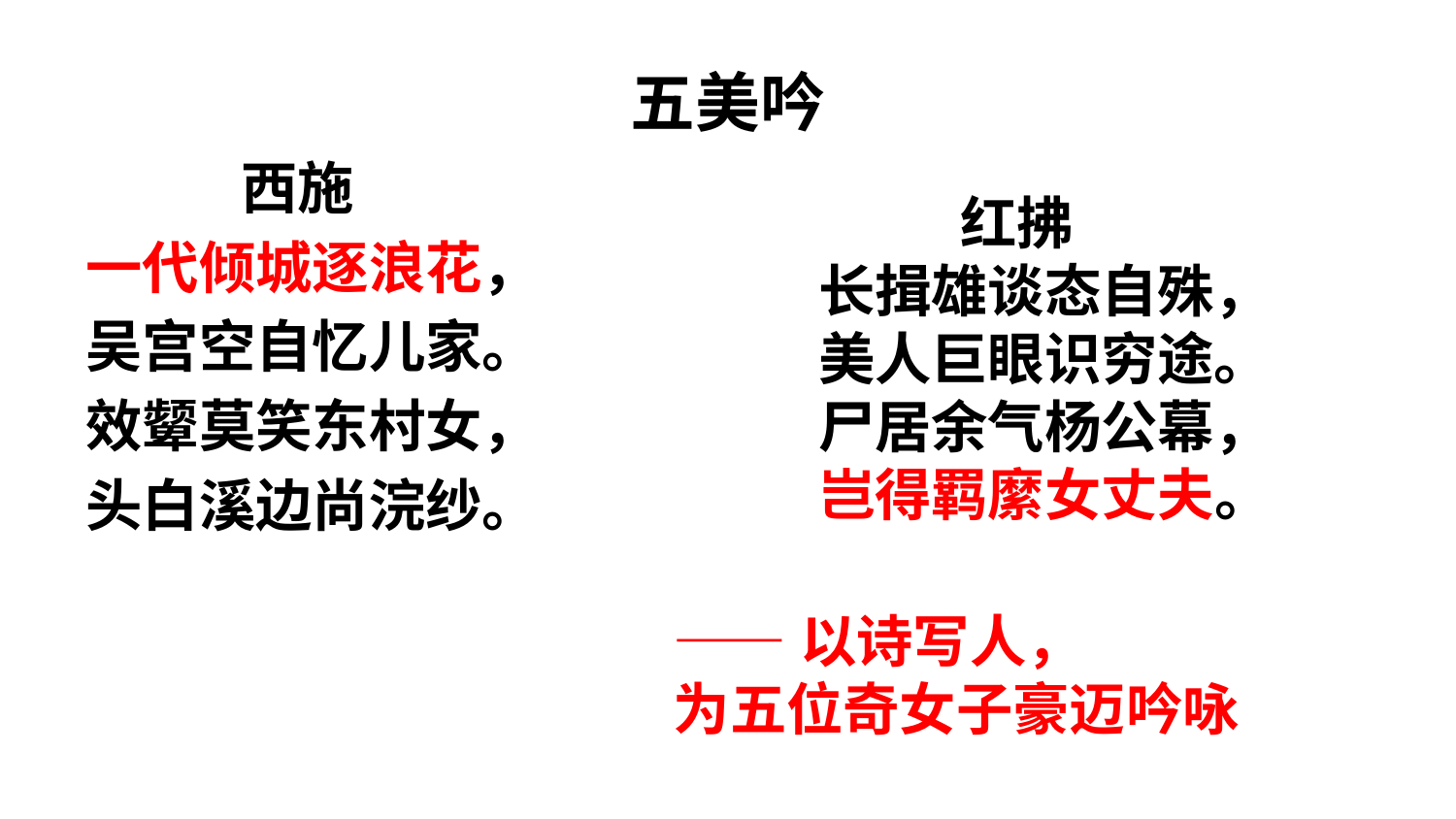

# 五美吟
           西施
一代倾城逐浪花，
吴宫空自忆儿家。
效颦莫笑东村女，
头白溪边尚浣纱。

          红拂
长揖雄谈态自殊，
美人巨眼识穷途。
尸居余气杨公幕，
岂得羁縻女丈夫。
——以诗写人，
为五位奇女子豪迈吟咏